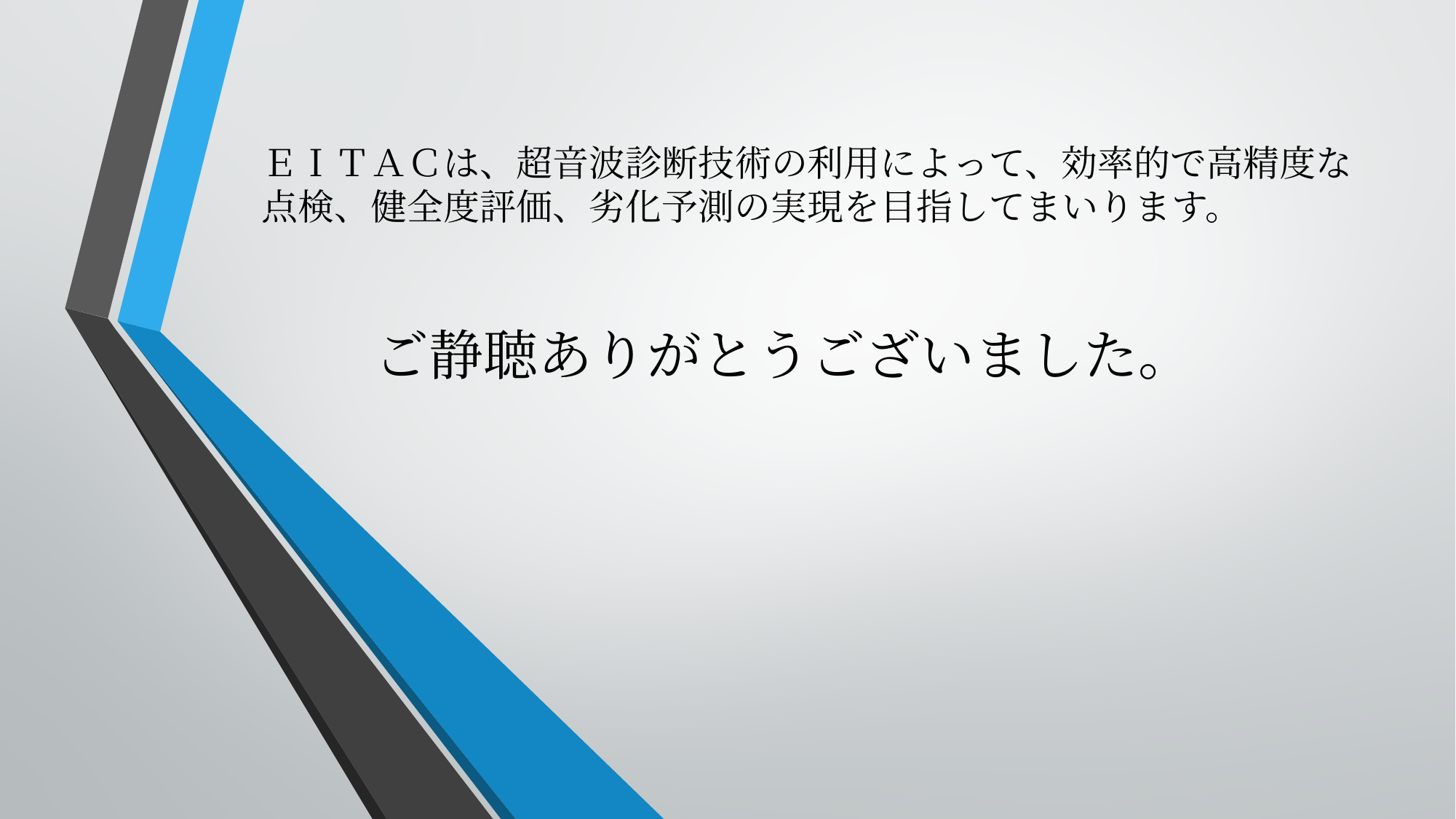

ＥＩＴＡＣは、超音波診断技術の利用によって、効率的で高精度な
点検、健全度評価、劣化予測の実現を目指してまいります。
# ご静聴ありがとうございました。